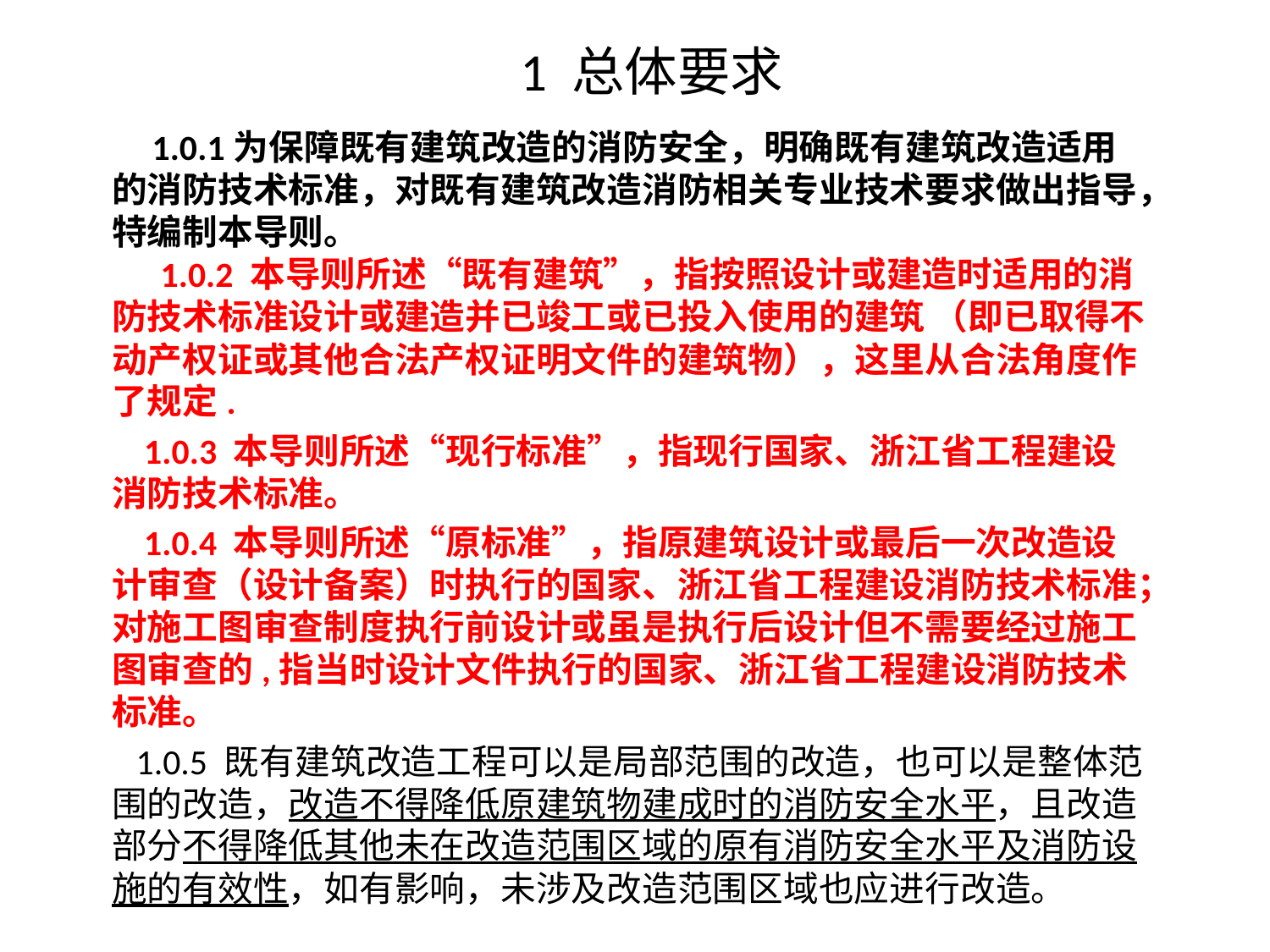

# 1 总体要求
     1.0.1为保障既有建筑改造的消防安全，明确既有建筑改造适用的消防技术标准，对既有建筑改造消防相关专业技术要求做出指导，特编制本导则。
     1.0.2 本导则所述“既有建筑”，指按照设计或建造时适用的消防技术标准设计或建造并已竣工或已投入使用的建筑 （即已取得不动产权证或其他合法产权证明文件的建筑物），这里从合法角度作了规定.
    1.0.3 本导则所述“现行标准”，指现行国家、浙江省工程建设消防技术标准。
    1.0.4 本导则所述“原标准”，指原建筑设计或最后一次改造设计审查（设计备案）时执行的国家、浙江省工程建设消防技术标准；对施工图审查制度执行前设计或虽是执行后设计但不需要经过施工图审查的,指当时设计文件执行的国家、浙江省工程建设消防技术标准。
   1.0.5 既有建筑改造工程可以是局部范围的改造，也可以是整体范围的改造，改造不得降低原建筑物建成时的消防安全水平，且改造部分不得降低其他未在改造范围区域的原有消防安全水平及消防设施的有效性，如有影响，未涉及改造范围区域也应进行改造。